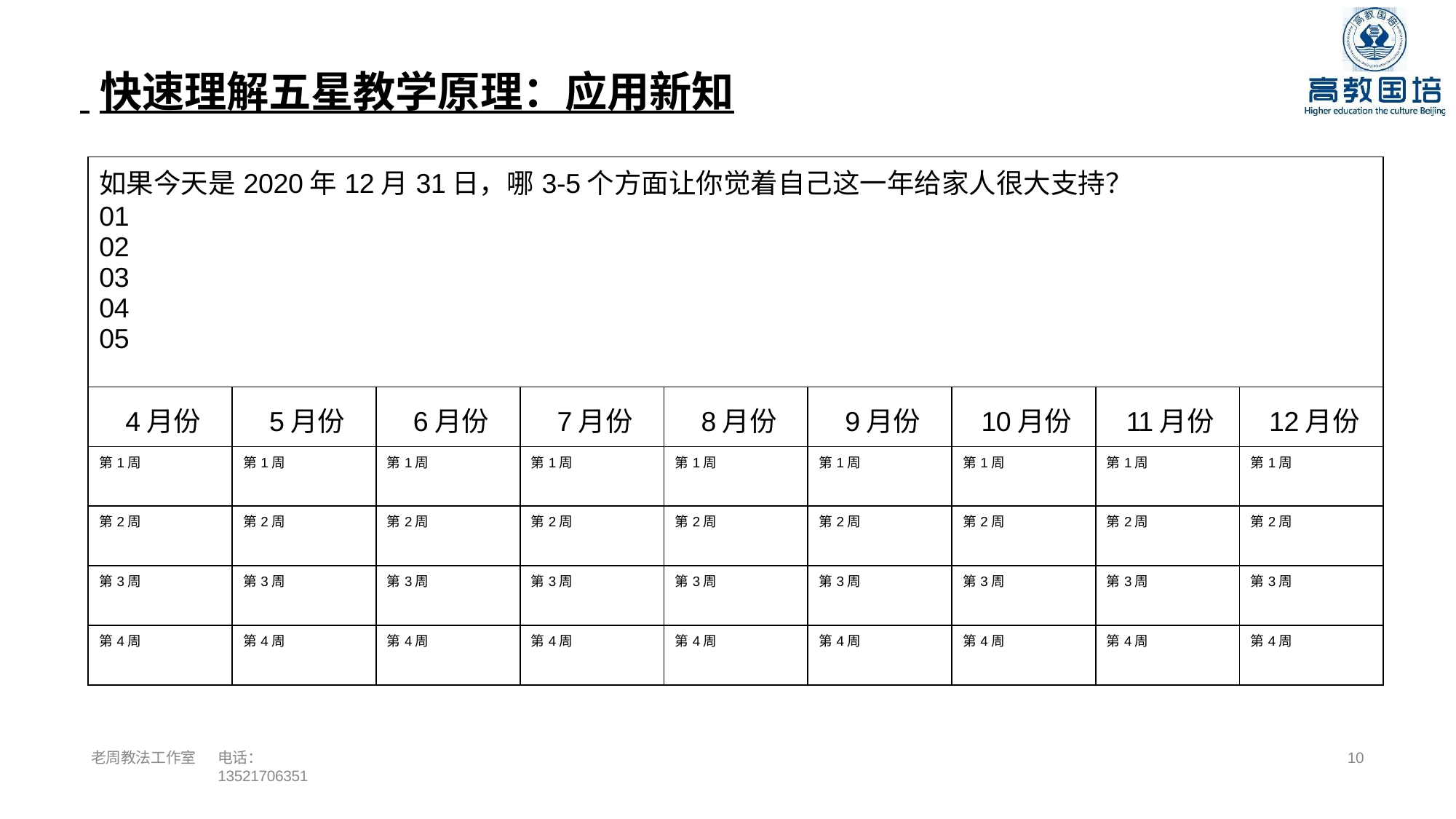

# 快速理解五星教学原理：应用新知
| 如果今天是2020年12月31日，哪3-5个方面让你觉着自己这一年给家人很大支持？ 01 02 03 04 05 |  |  |  |  |  |  |  |  |
| --- | --- | --- | --- | --- | --- | --- | --- | --- |
| 4月份 | 5月份 | 6月份 | 7月份 | 8月份 | 9月份 | 10月份 | 11月份 | 12月份 |
| 第1周 | 第1周 | 第1周 | 第1周 | 第1周 | 第1周 | 第1周 | 第1周 | 第1周 |
| 第2周 | 第2周 | 第2周 | 第2周 | 第2周 | 第2周 | 第2周 | 第2周 | 第2周 |
| 第3周 | 第3周 | 第3周 | 第3周 | 第3周 | 第3周 | 第3周 | 第3周 | 第3周 |
| 第4周 | 第4周 | 第4周 | 第4周 | 第4周 | 第4周 | 第4周 | 第4周 | 第4周 |
老周教法工作室
电话：13521706351
10